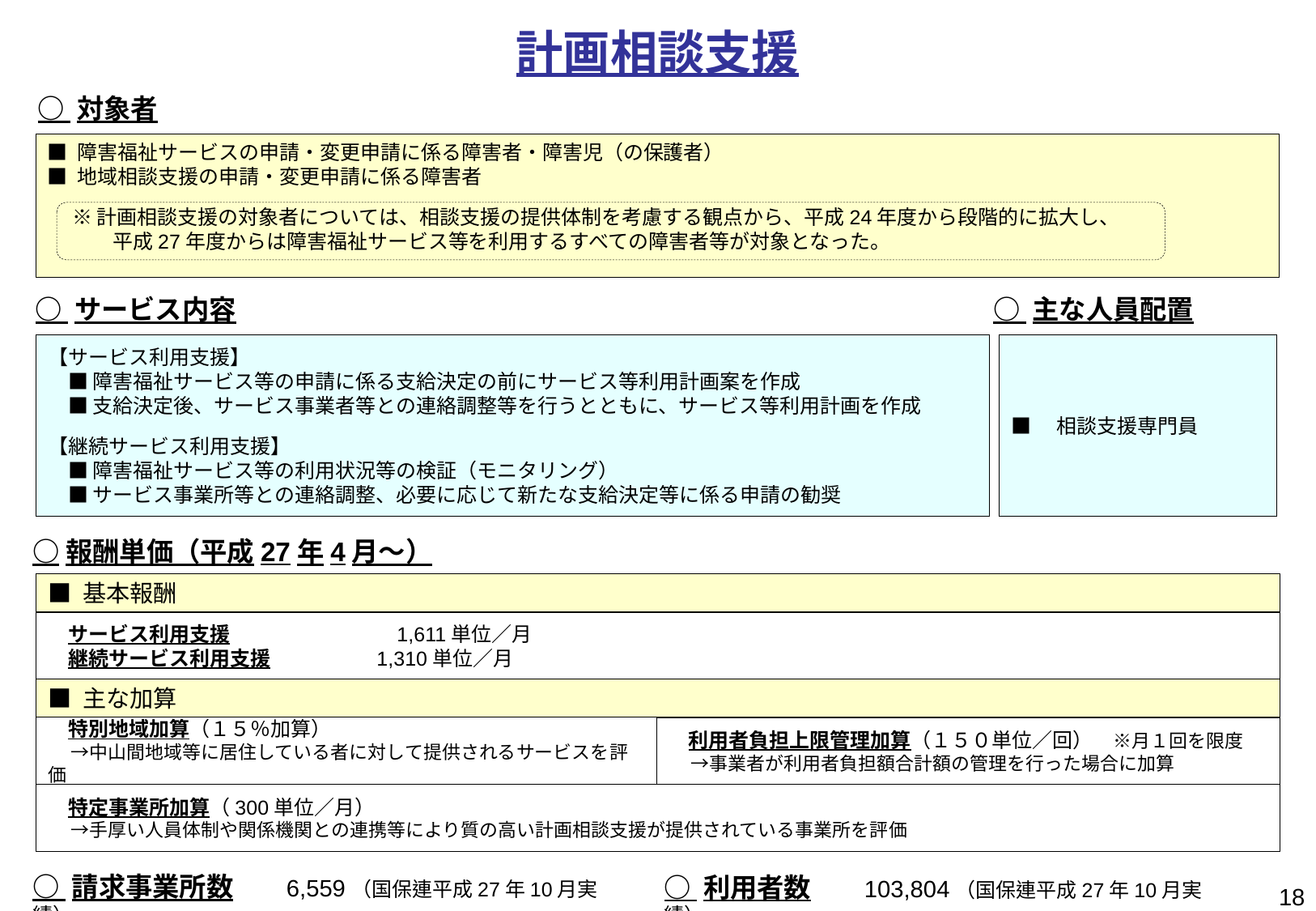

計画相談支援
○ 対象者
■ 障害福祉サービスの申請・変更申請に係る障害者・障害児（の保護者）
■ 地域相談支援の申請・変更申請に係る障害者

　 ※ 計画相談支援の対象者については、相談支援の提供体制を考慮する観点から、平成24年度から段階的に拡大し、
　　　 平成27年度からは障害福祉サービス等を利用するすべての障害者等が対象となった。

○ サービス内容
○ 主な人員配置
■　相談支援専門員
【サービス利用支援】
　■ 障害福祉サービス等の申請に係る支給決定の前にサービス等利用計画案を作成
　■ 支給決定後、サービス事業者等との連絡調整等を行うとともに、サービス等利用計画を作成

【継続サービス利用支援】
　■ 障害福祉サービス等の利用状況等の検証（モニタリング）
　■ サービス事業所等との連絡調整、必要に応じて新たな支給決定等に係る申請の勧奨
○報酬単価（平成27年4月～）
■ 基本報酬
　サービス利用支援　　　　　　　　1,611単位／月
　継続サービス利用支援　　　　　1,310単位／月
■ 主な加算
　特別地域加算（１５％加算）
　 →中山間地域等に居住している者に対して提供されるサービスを評価
　利用者負担上限管理加算（１５０単位／回）　※月１回を限度
　 →事業者が利用者負担額合計額の管理を行った場合に加算
　特定事業所加算（300単位／月）
　 →手厚い人員体制や関係機関との連携等により質の高い計画相談支援が提供されている事業所を評価
○ 請求事業所数　　6,559（国保連平成27年10月実績）
○ 利用者数　　103,804（国保連平成27年10月実績）
18